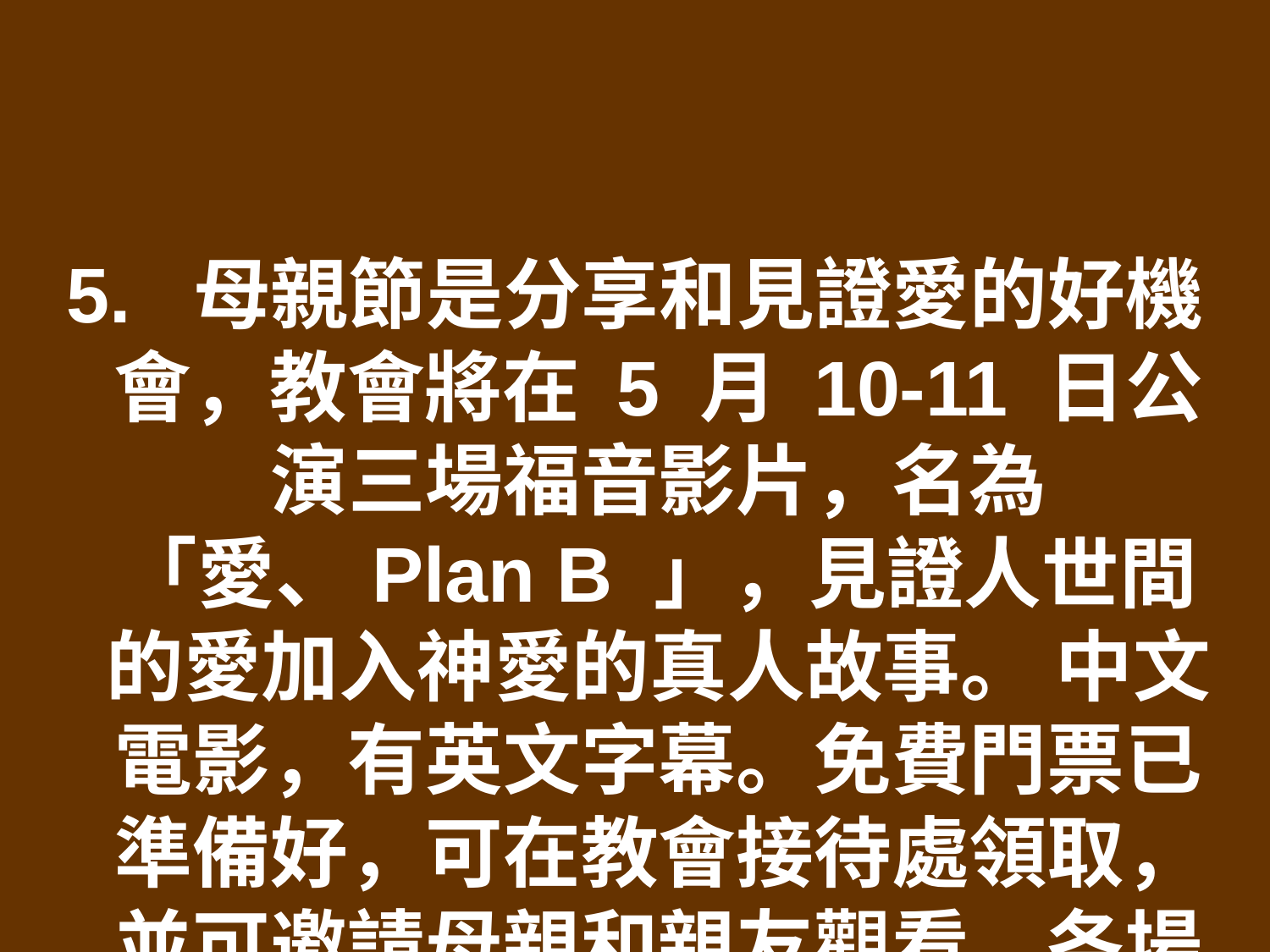

5.  母親節是分享和見證愛的好機會，教會將在 5 月 10-11 日公演三場福音影片，名為「愛、Plan B 」，見證人世間的愛加入神愛的真人故事。 中文電影，有英文字幕。免費門票已準備好，可在教會接待處領取，並可邀請母親和親友觀看。各場時間、日期請關注電影海報。